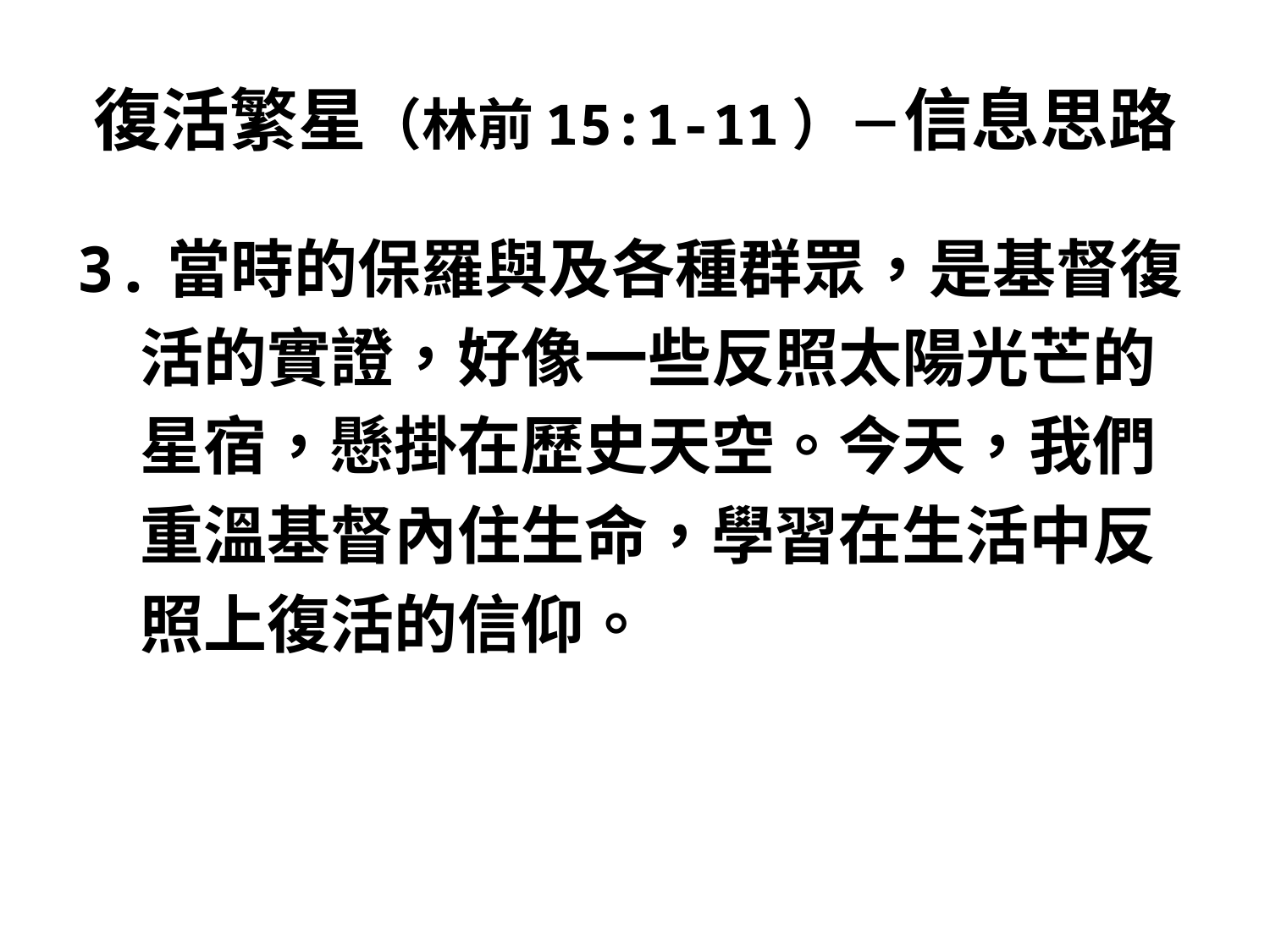

# 復活繁星（林前15:1-11）－信息思路
3.當時的保羅與及各種群眾，是基督復
　活的實證，好像一些反照太陽光芒的
　星宿，懸掛在歷史天空。今天，我們
　重溫基督內住生命，學習在生活中反
　照上復活的信仰。